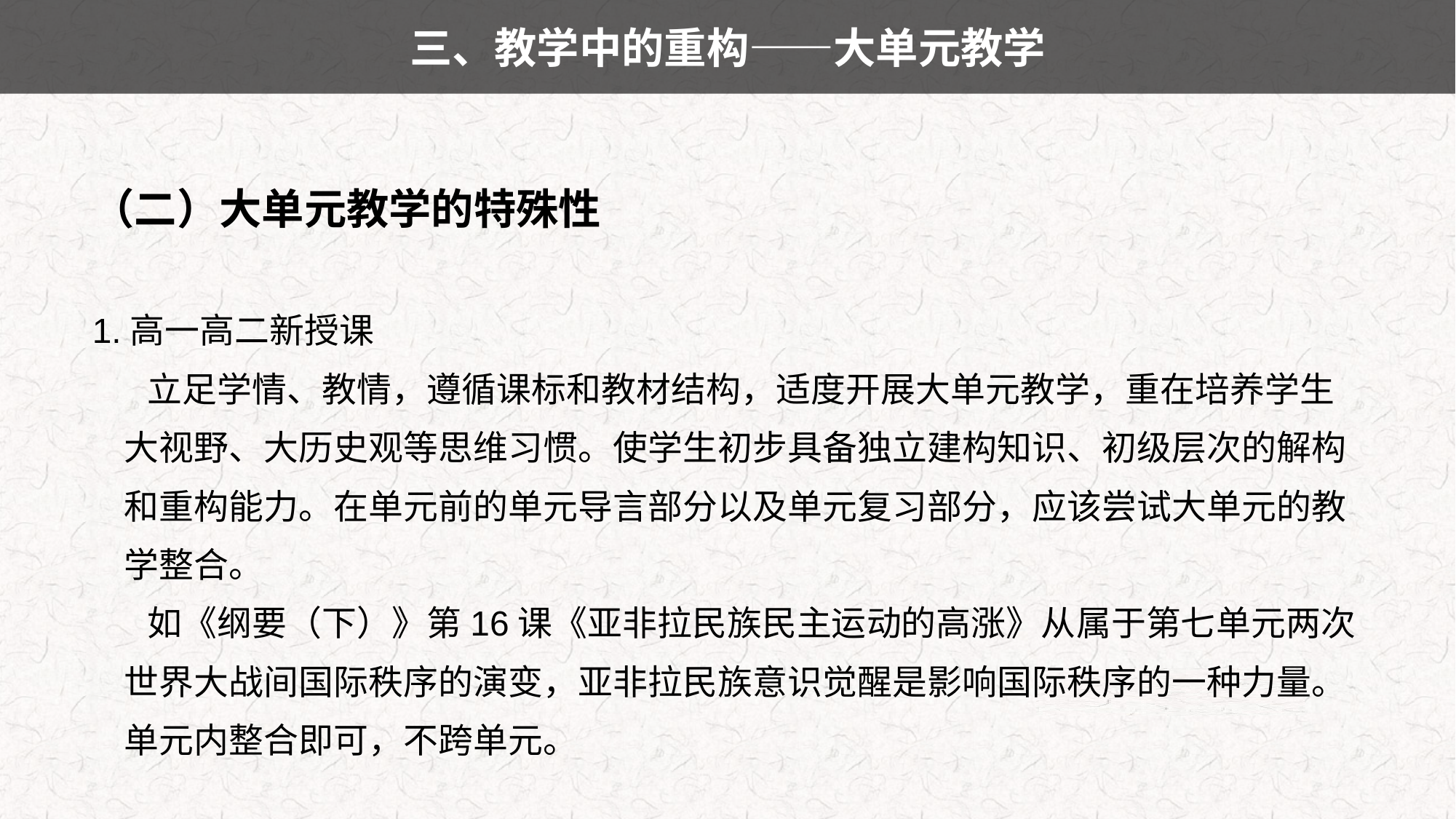

三、教学中的重构——大单元教学
（二）大单元教学的特殊性

1.高一高二新授课
      立足学情、教情，遵循课标和教材结构，适度开展大单元教学，重在培养学生大视野、大历史观等思维习惯。使学生初步具备独立建构知识、初级层次的解构和重构能力。在单元前的单元导言部分以及单元复习部分，应该尝试大单元的教学整合。
      如《纲要（下）》第16课《亚非拉民族民主运动的高涨》从属于第七单元两次世界大战间国际秩序的演变，亚非拉民族意识觉醒是影响国际秩序的一种力量。单元内整合即可，不跨单元。